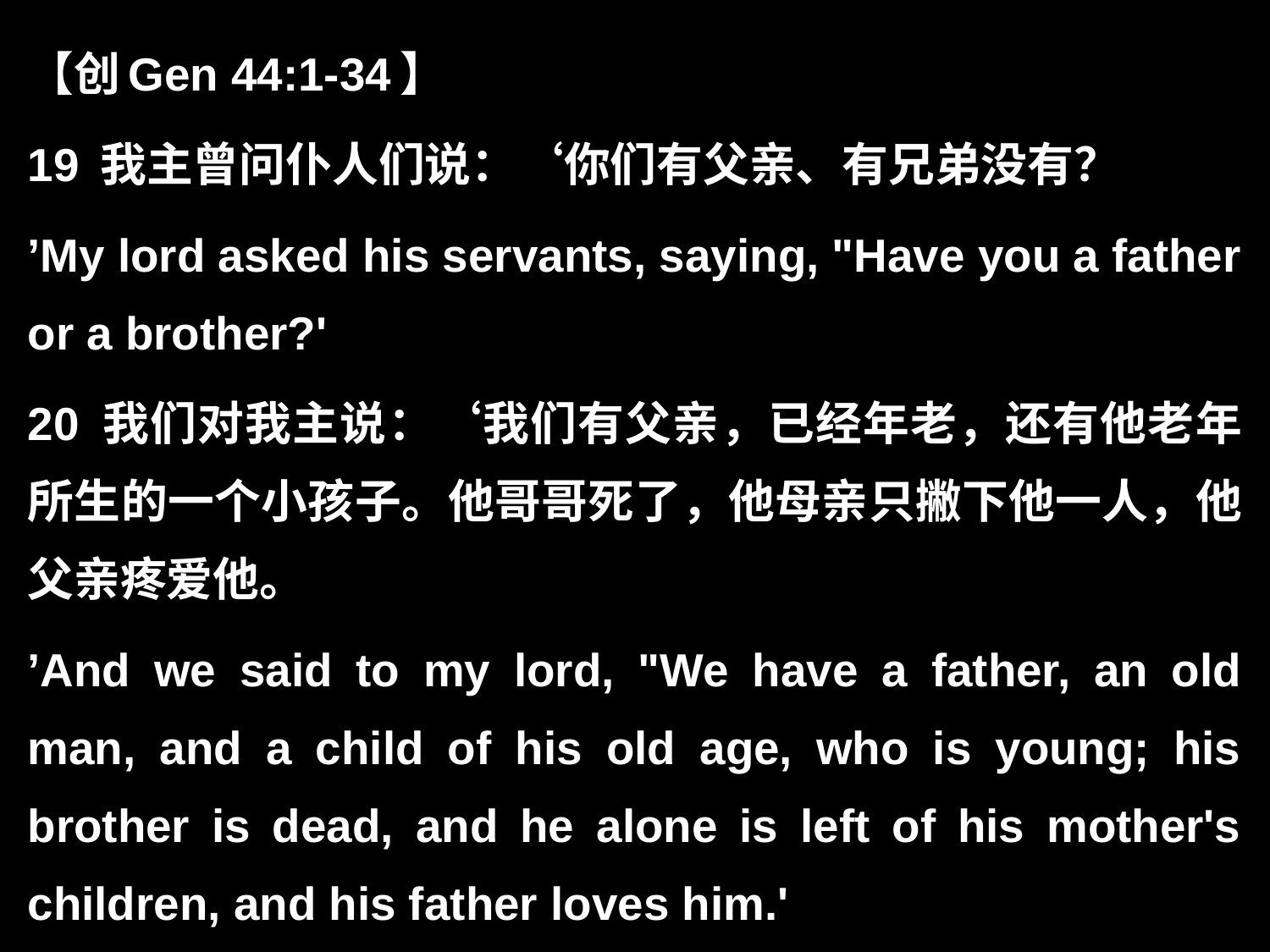

【创Gen 44:1-34】
19 我主曾问仆人们说：‘你们有父亲、有兄弟没有？
’My lord asked his servants, saying, "Have you a father or a brother?'
20 我们对我主说：‘我们有父亲，已经年老，还有他老年所生的一个小孩子。他哥哥死了，他母亲只撇下他一人，他父亲疼爱他。
’And we said to my lord, "We have a father, an old man, and a child of his old age, who is young; his brother is dead, and he alone is left of his mother's children, and his father loves him.'